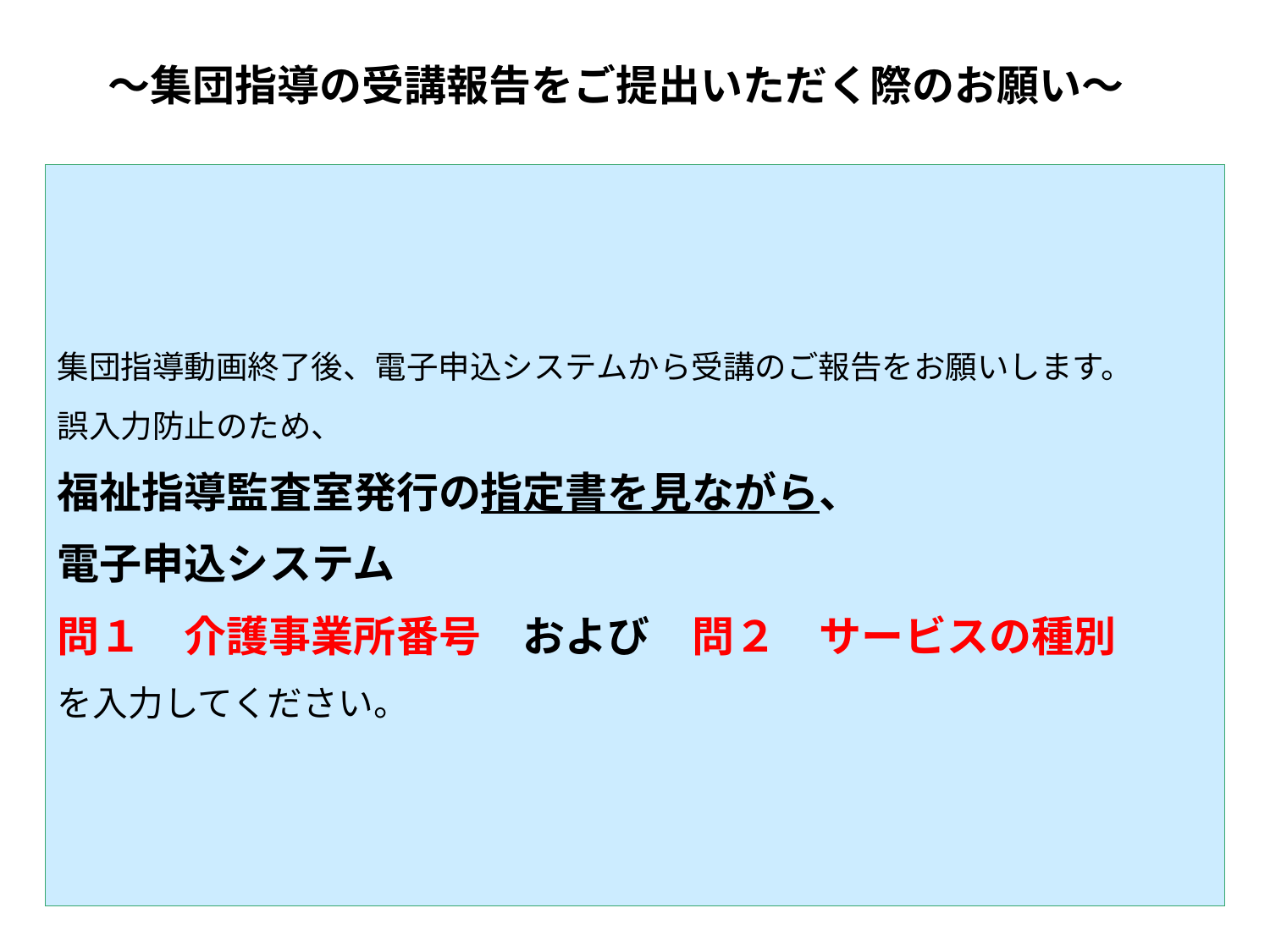

# ～集団指導の受講報告をご提出いただく際のお願い～
集団指導動画終了後、電子申込システムから受講のご報告をお願いします。
誤入力防止のため、
福祉指導監査室発行の指定書を見ながら、
電子申込システム
問１　介護事業所番号　および　問２　サービスの種別
を入力してください。